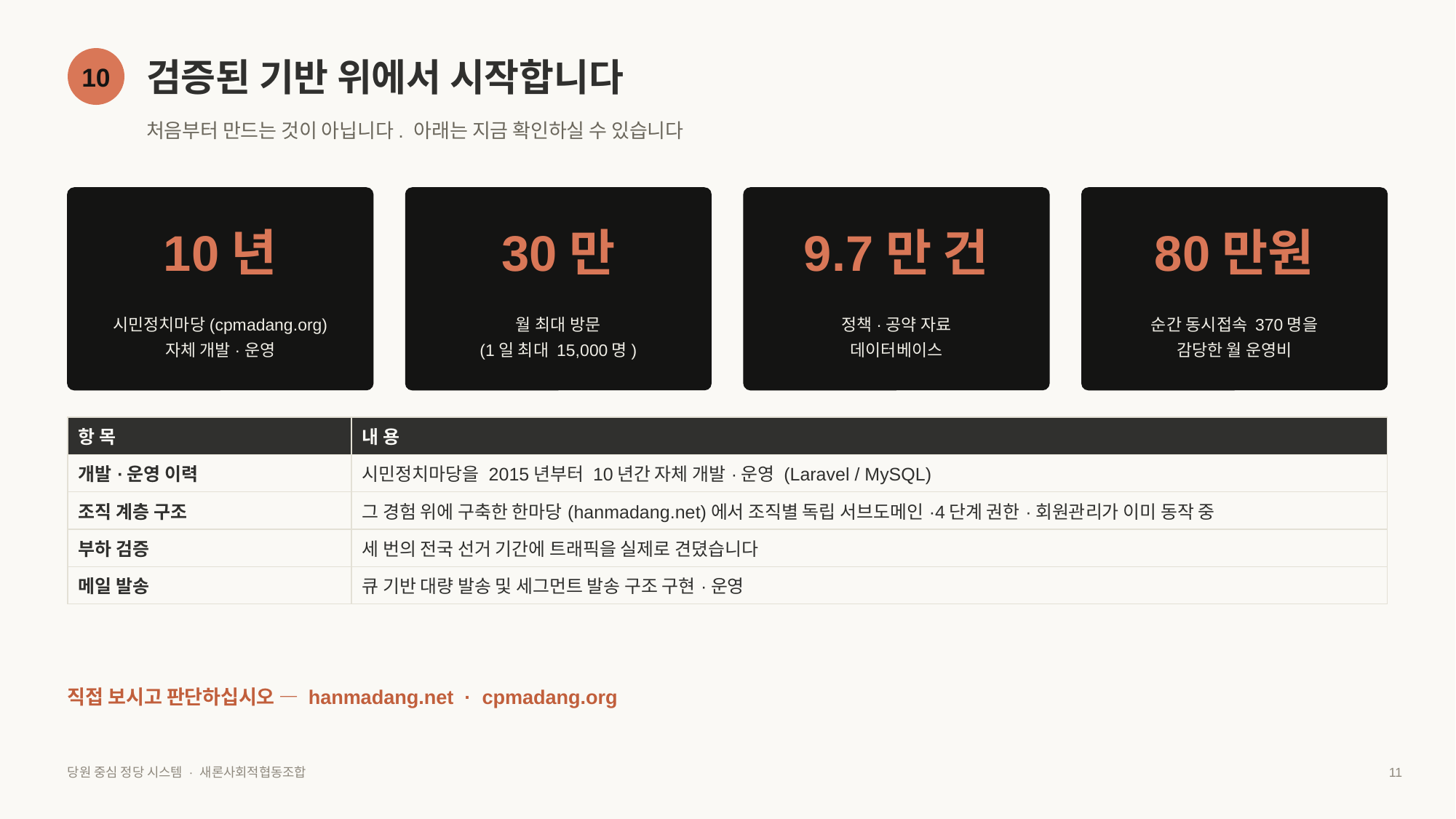

검증된 기반 위에서 시작합니다

10
처음부터 만드는 것이 아닙니다. 아래는 지금 확인하실 수 있습니다

10년
30만
9.7만 건
80만원
시민정치마당(cpmadang.org)
자체 개발·운영
월 최대 방문
(1일 최대 15,000명)
정책·공약 자료
데이터베이스
순간 동시접속 370명을
감당한 월 운영비
| 항 목 | 내 용 |
| --- | --- |
| 개발·운영 이력 | 시민정치마당을 2015년부터 10년간 자체 개발·운영 (Laravel / MySQL) |
| 조직 계층 구조 | 그 경험 위에 구축한 한마당(hanmadang.net)에서 조직별 독립 서브도메인·4단계 권한·회원관리가 이미 동작 중 |
| 부하 검증 | 세 번의 전국 선거 기간에 트래픽을 실제로 견뎠습니다 |
| 메일 발송 | 큐 기반 대량 발송 및 세그먼트 발송 구조 구현·운영 |
직접 보시고 판단하십시오 — hanmadang.net  ·  cpmadang.org
당원 중심 정당 시스템 · 새론사회적협동조합
11